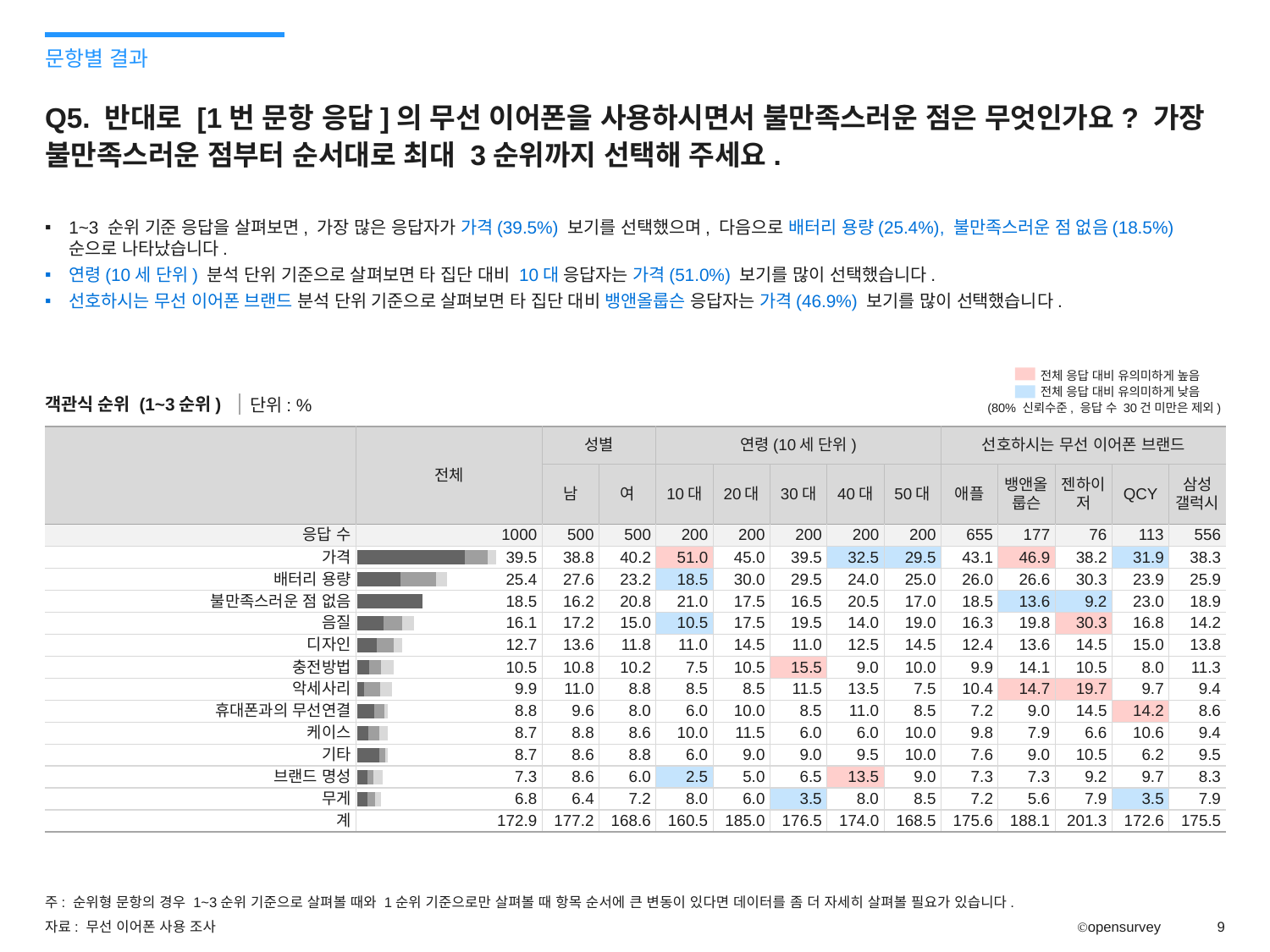

문항별 결과
# Q5. 반대로 [1번 문항 응답]의 무선 이어폰을 사용하시면서 불만족스러운 점은 무엇인가요? 가장 불만족스러운 점부터 순서대로 최대 3순위까지 선택해 주세요.
1~3 순위 기준 응답을 살펴보면, 가장 많은 응답자가 가격(39.5%) 보기를 선택했으며, 다음으로 배터리 용량(25.4%), 불만족스러운 점 없음(18.5%) 순으로 나타났습니다.
연령(10세 단위) 분석 단위 기준으로 살펴보면 타 집단 대비 10대 응답자는 가격(51.0%) 보기를 많이 선택했습니다.
선호하시는 무선 이어폰 브랜드 분석 단위 기준으로 살펴보면 타 집단 대비 뱅앤올룹슨 응답자는 가격(46.9%) 보기를 많이 선택했습니다.
H
전체 응답 대비 유의미하게 높음
전체 응답 대비 유의미하게 낮음
L
객관식 순위 (1~3순위)
단위: %
(80% 신뢰수준, 응답 수 30건 미만은 제외)
|  | 전체 | 성별 |  | 연령(10세 단위) |  |  |  |  | 선호하시는 무선 이어폰 브랜드 |  |  |  |  |
| --- | --- | --- | --- | --- | --- | --- | --- | --- | --- | --- | --- | --- | --- |
|  |  | 남 | 여 | 10대 | 20대 | 30대 | 40대 | 50대 | 애플 | 뱅앤올룹슨 | 젠하이저 | QCY | 삼성 갤럭시 |
| 응답 수 | 1000 | 500 | 500 | 200 | 200 | 200 | 200 | 200 | 655 | 177 | 76 | 113 | 556 |
| 가격 | 39.5 | 38.8 | 40.2 | 51.0 | 45.0 | 39.5 | 32.5 | 29.5 | 43.1 | 46.9 | 38.2 | 31.9 | 38.3 |
| 배터리 용량 | 25.4 | 27.6 | 23.2 | 18.5 | 30.0 | 29.5 | 24.0 | 25.0 | 26.0 | 26.6 | 30.3 | 23.9 | 25.9 |
| 불만족스러운 점 없음 | 18.5 | 16.2 | 20.8 | 21.0 | 17.5 | 16.5 | 20.5 | 17.0 | 18.5 | 13.6 | 9.2 | 23.0 | 18.9 |
| 음질 | 16.1 | 17.2 | 15.0 | 10.5 | 17.5 | 19.5 | 14.0 | 19.0 | 16.3 | 19.8 | 30.3 | 16.8 | 14.2 |
| 디자인 | 12.7 | 13.6 | 11.8 | 11.0 | 14.5 | 11.0 | 12.5 | 14.5 | 12.4 | 13.6 | 14.5 | 15.0 | 13.8 |
| 충전방법 | 10.5 | 10.8 | 10.2 | 7.5 | 10.5 | 15.5 | 9.0 | 10.0 | 9.9 | 14.1 | 10.5 | 8.0 | 11.3 |
| 악세사리 | 9.9 | 11.0 | 8.8 | 8.5 | 8.5 | 11.5 | 13.5 | 7.5 | 10.4 | 14.7 | 19.7 | 9.7 | 9.4 |
| 휴대폰과의 무선연결 | 8.8 | 9.6 | 8.0 | 6.0 | 10.0 | 8.5 | 11.0 | 8.5 | 7.2 | 9.0 | 14.5 | 14.2 | 8.6 |
| 케이스 | 8.7 | 8.8 | 8.6 | 10.0 | 11.5 | 6.0 | 6.0 | 10.0 | 9.8 | 7.9 | 6.6 | 10.6 | 9.4 |
| 기타 | 8.7 | 8.6 | 8.8 | 6.0 | 9.0 | 9.0 | 9.5 | 10.0 | 7.6 | 9.0 | 10.5 | 6.2 | 9.5 |
| 브랜드 명성 | 7.3 | 8.6 | 6.0 | 2.5 | 5.0 | 6.5 | 13.5 | 9.0 | 7.3 | 7.3 | 9.2 | 9.7 | 8.3 |
| 무게 | 6.8 | 6.4 | 7.2 | 8.0 | 6.0 | 3.5 | 8.0 | 8.5 | 7.2 | 5.6 | 7.9 | 3.5 | 7.9 |
| 계 | 172.9 | 177.2 | 168.6 | 160.5 | 185.0 | 176.5 | 174.0 | 168.5 | 175.6 | 188.1 | 201.3 | 172.6 | 175.5 |

### Chart

| Category |  |  |  |
|---|---|---|---|
| 0 | 306.0 | 65.0 | 24.0 |
| 1 | 122.0 | 103.0 | 29.0 |
| 2 | 185.0 | 0.0 | 0.0 |
| 3 | 76.0 | 53.0 | 32.0 |
| 4 | 55.0 | 49.0 | 23.0 |
| 5 | 34.0 | 34.0 | 37.0 |
| 6 | 21.0 | 44.0 | 34.0 |
| 7 | 49.0 | 29.0 | 10.0 |
| 8 | 32.0 | 32.0 | 23.0 |
| 9 | 62.0 | 18.0 | 7.0 |
| 10 | 29.0 | 18.0 | 26.0 |
| 11 | 29.0 | 22.0 | 17.0 |
주: 순위형 문항의 경우 1~3순위 기준으로 살펴볼 때와 1순위 기준으로만 살펴볼 때 항목 순서에 큰 변동이 있다면 데이터를 좀 더 자세히 살펴볼 필요가 있습니다.
자료: 무선 이어폰 사용 조사
Ⓒopensurvey
9